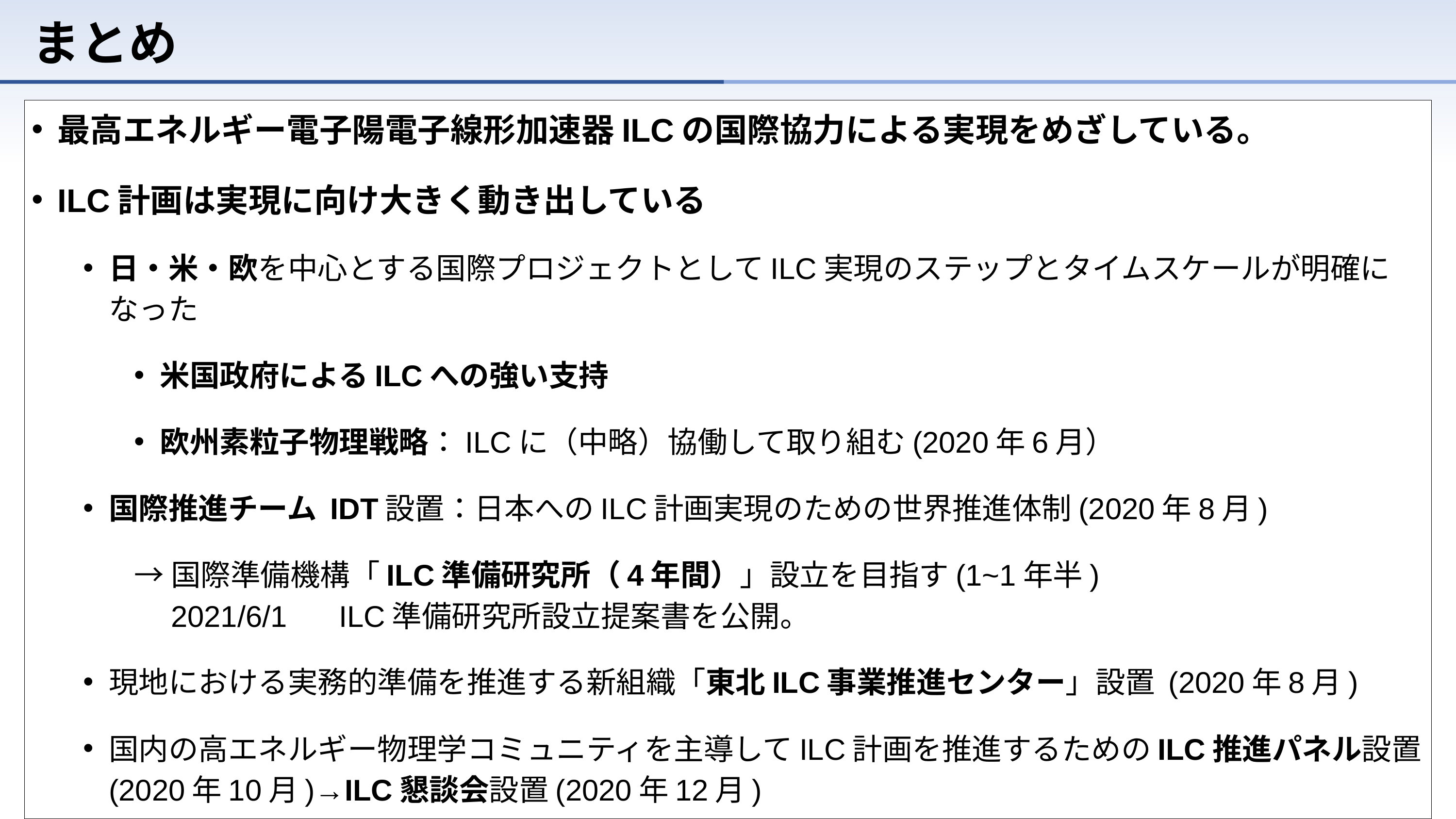

# まとめ
最高エネルギー電子陽電子線形加速器ILCの国際協力による実現をめざしている。
ILC計画は実現に向け大きく動き出している
日・米・欧を中心とする国際プロジェクトとしてILC実現のステップとタイムスケールが明確になった
米国政府によるILCへの強い支持
欧州素粒子物理戦略：ILCに（中略）協働して取り組む(2020年6月）
国際推進チーム IDT設置：日本へのILC計画実現のための世界推進体制(2020年8月)
→国際準備機構「ILC準備研究所（4年間）」設立を目指す(1~1年半)
　2021/6/1 　ILC準備研究所設立提案書を公開。
現地における実務的準備を推進する新組織「東北ILC事業推進センター」設置 (2020年8月)
国内の高エネルギー物理学コミュニティを主導してILC計画を推進するためのILC推進パネル設置(2020年10月)→ILC懇談会設置(2020年12月)